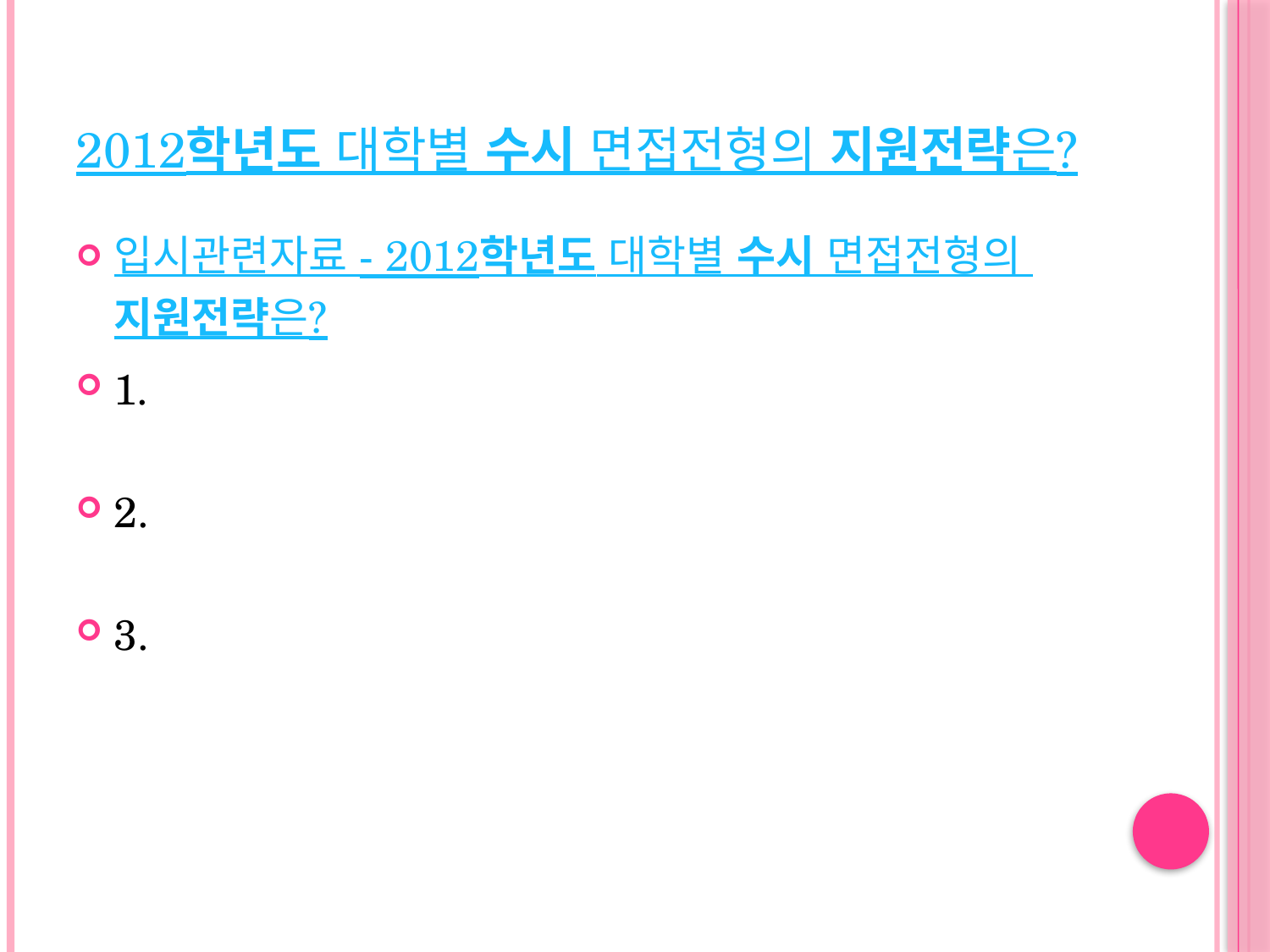

# 2012학년도 대학별 수시 면접전형의 지원전략은?
입시관련자료 - 2012학년도 대학별 수시 면접전형의 지원전략은?
1.

2.

3.